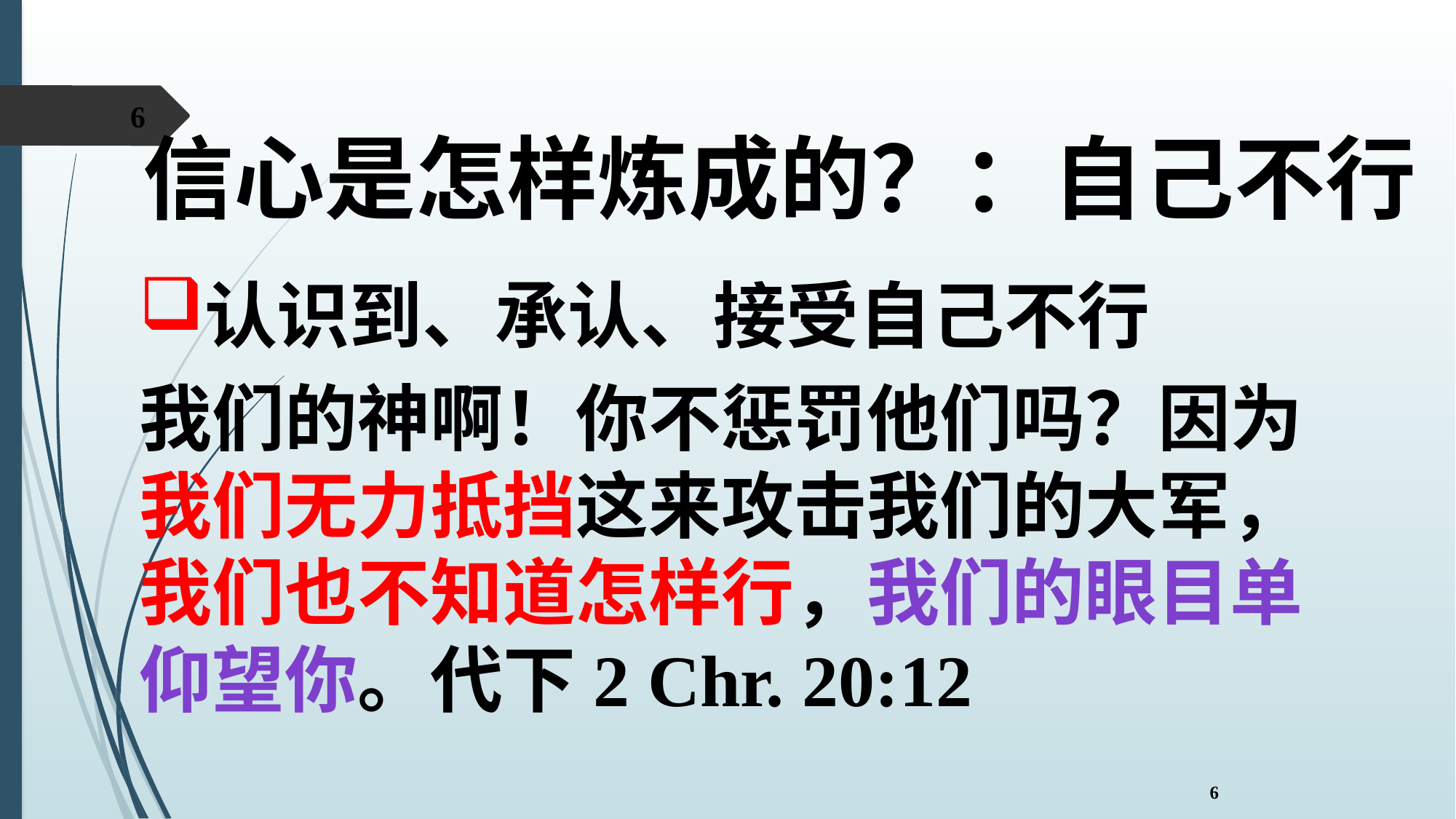

6
信心是怎样炼成的？：自己不行
认识到、承认、接受自己不行
我们的神啊！你不惩罚他们吗？因为我们无力抵挡这来攻击我们的大军，我们也不知道怎样行，我们的眼目单仰望你。代下2 Chr. 20:12
6